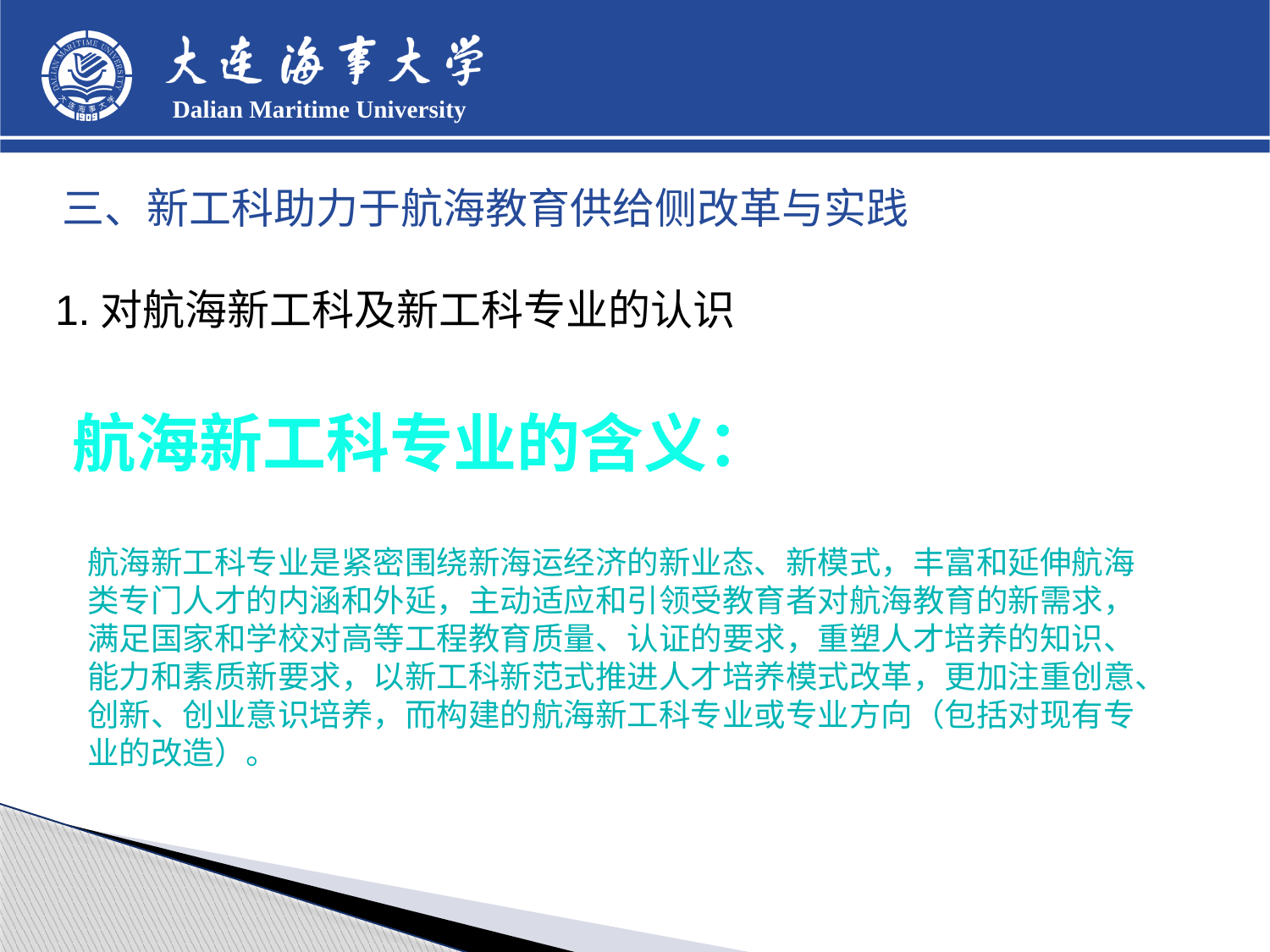

三、新工科助力于航海教育供给侧改革与实践

1.对航海新工科及新工科专业的认识
航海新工科专业的含义：
航海新工科专业是紧密围绕新海运经济的新业态、新模式，丰富和延伸航海类专门人才的内涵和外延，主动适应和引领受教育者对航海教育的新需求，满足国家和学校对高等工程教育质量、认证的要求，重塑人才培养的知识、能力和素质新要求，以新工科新范式推进人才培养模式改革，更加注重创意、创新、创业意识培养，而构建的航海新工科专业或专业方向（包括对现有专业的改造）。